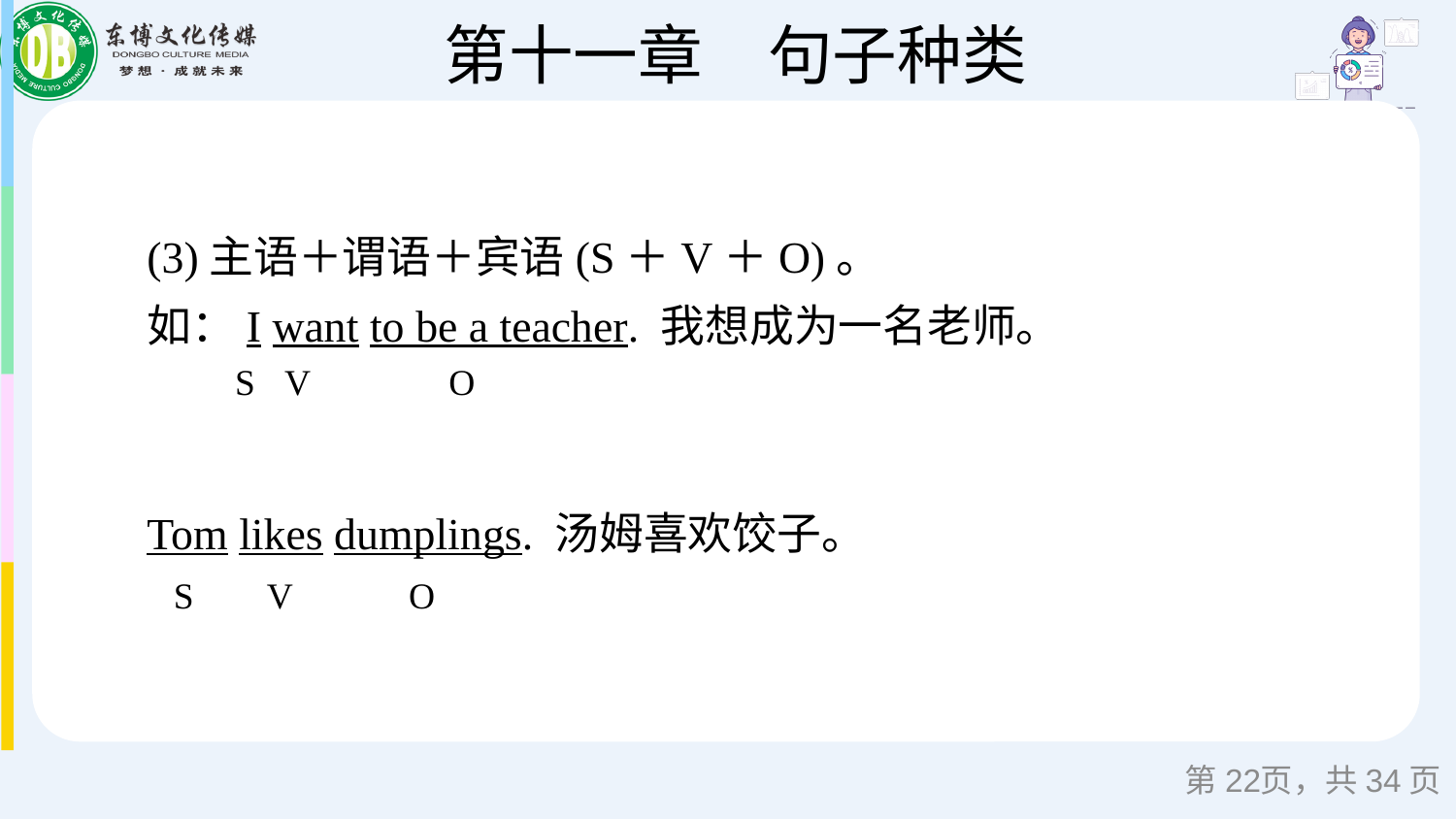

(3)主语＋谓语＋宾语(S＋V＋O)。
如：I want to be a teacher. 我想成为一名老师。

Tom likes dumplings. 汤姆喜欢饺子。
S
V
O
S
V
O
第22页，共34页